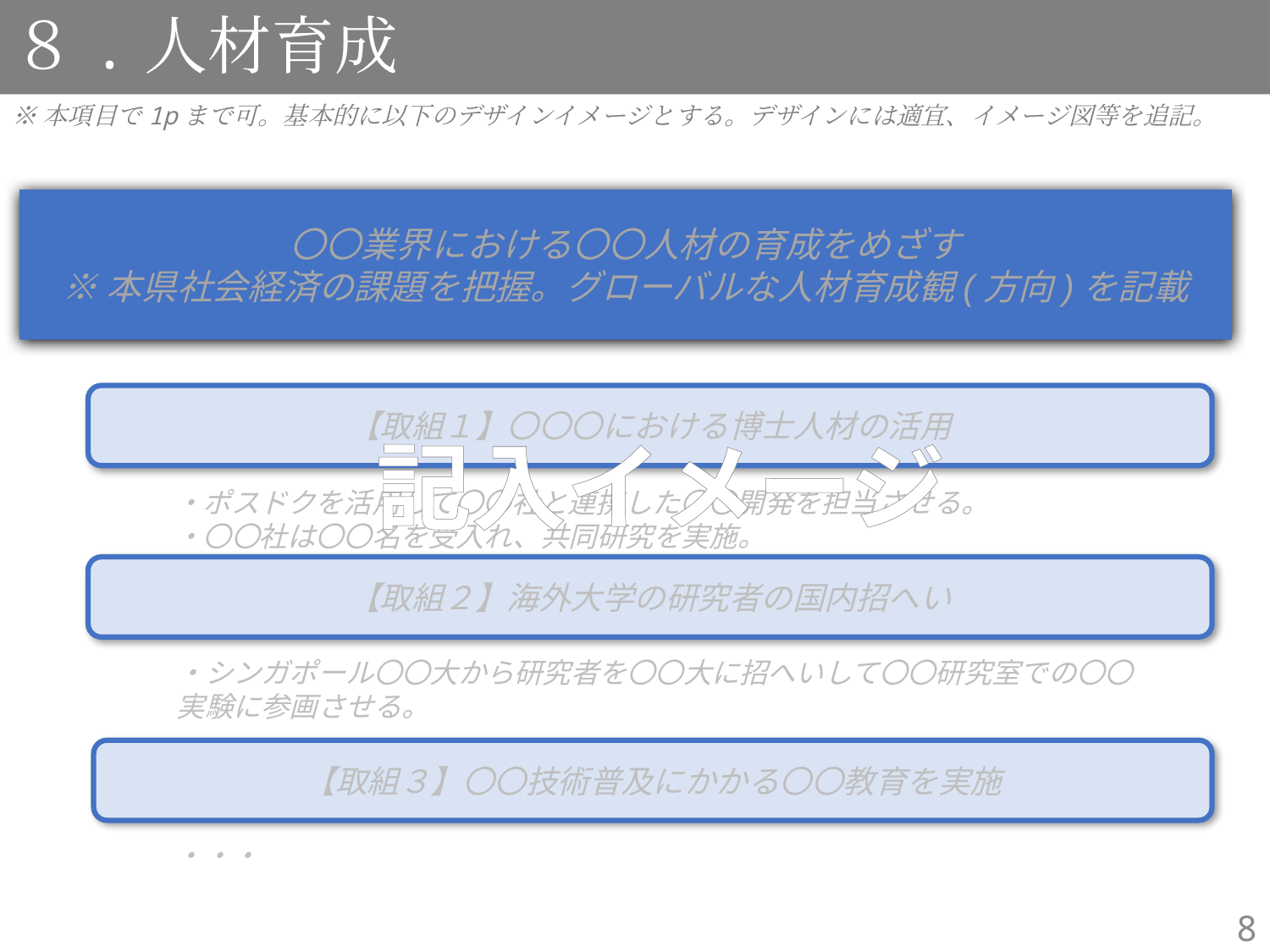

８.人材育成
※本項目で1pまで可。基本的に以下のデザインイメージとする。デザインには適宜、イメージ図等を追記。
〇〇業界における〇〇人材の育成をめざす
※本県社会経済の課題を把握。グローバルな人材育成観(方向)を記載
【取組１】〇〇〇における博士人材の活用
記入イメージ
・ポスドクを活用して〇〇社と連携した〇〇開発を担当させる。
・〇〇社は〇〇名を受入れ、共同研究を実施。
【取組２】海外大学の研究者の国内招へい
・シンガポール〇〇大から研究者を〇〇大に招へいして〇〇研究室での〇〇実験に参画させる。
【取組３】〇〇技術普及にかかる〇〇教育を実施
・・・
8